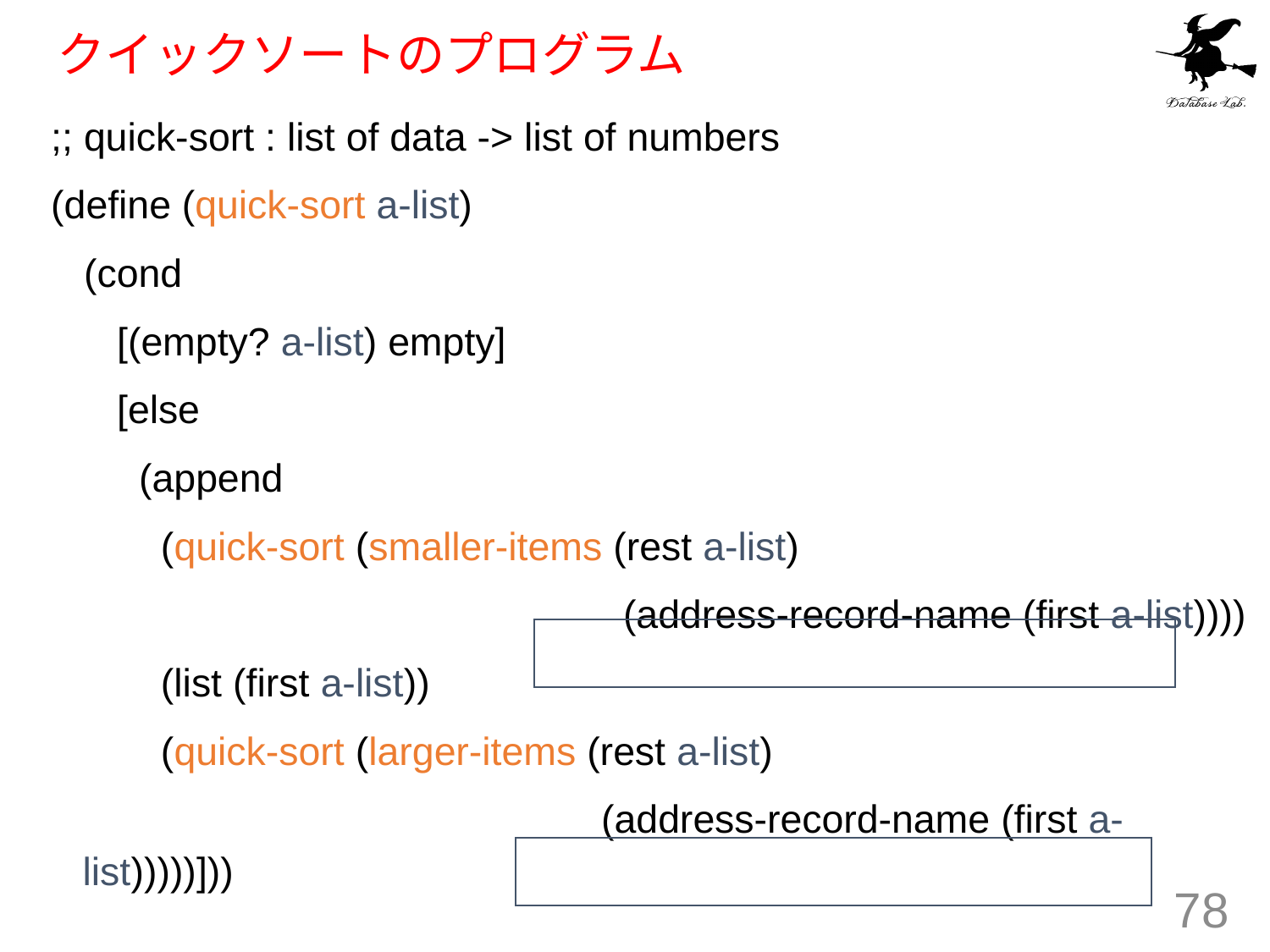

# クイックソートのプログラム
;; quick-sort : list of data -> list of numbers
(define (quick-sort a-list)
   (cond
      [(empty? a-list) empty]
      [else
        (append
          (quick-sort (smaller-items (rest a-list)
                                                    (address-record-name (first a-list))))
          (list (first a-list))
          (quick-sort (larger-items (rest a-list)
                                                  (address-record-name (first a-list)))))]))

78